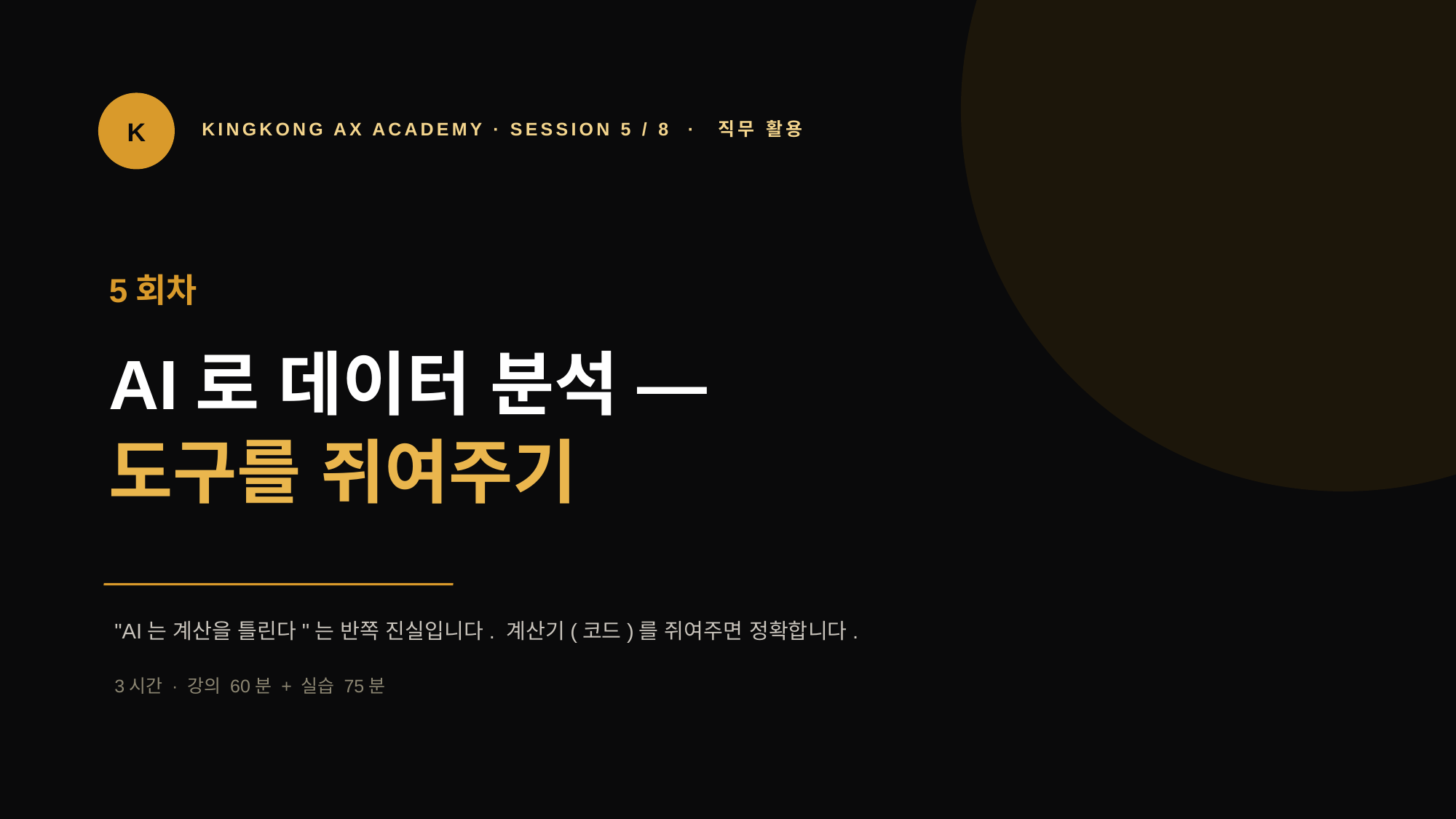

K
KINGKONG AX ACADEMY · SESSION 5 / 8  ·  직무 활용
5회차
AI로 데이터 분석 —
도구를 쥐여주기

"AI는 계산을 틀린다"는 반쪽 진실입니다. 계산기(코드)를 쥐여주면 정확합니다.
3시간 · 강의 60분 + 실습 75분